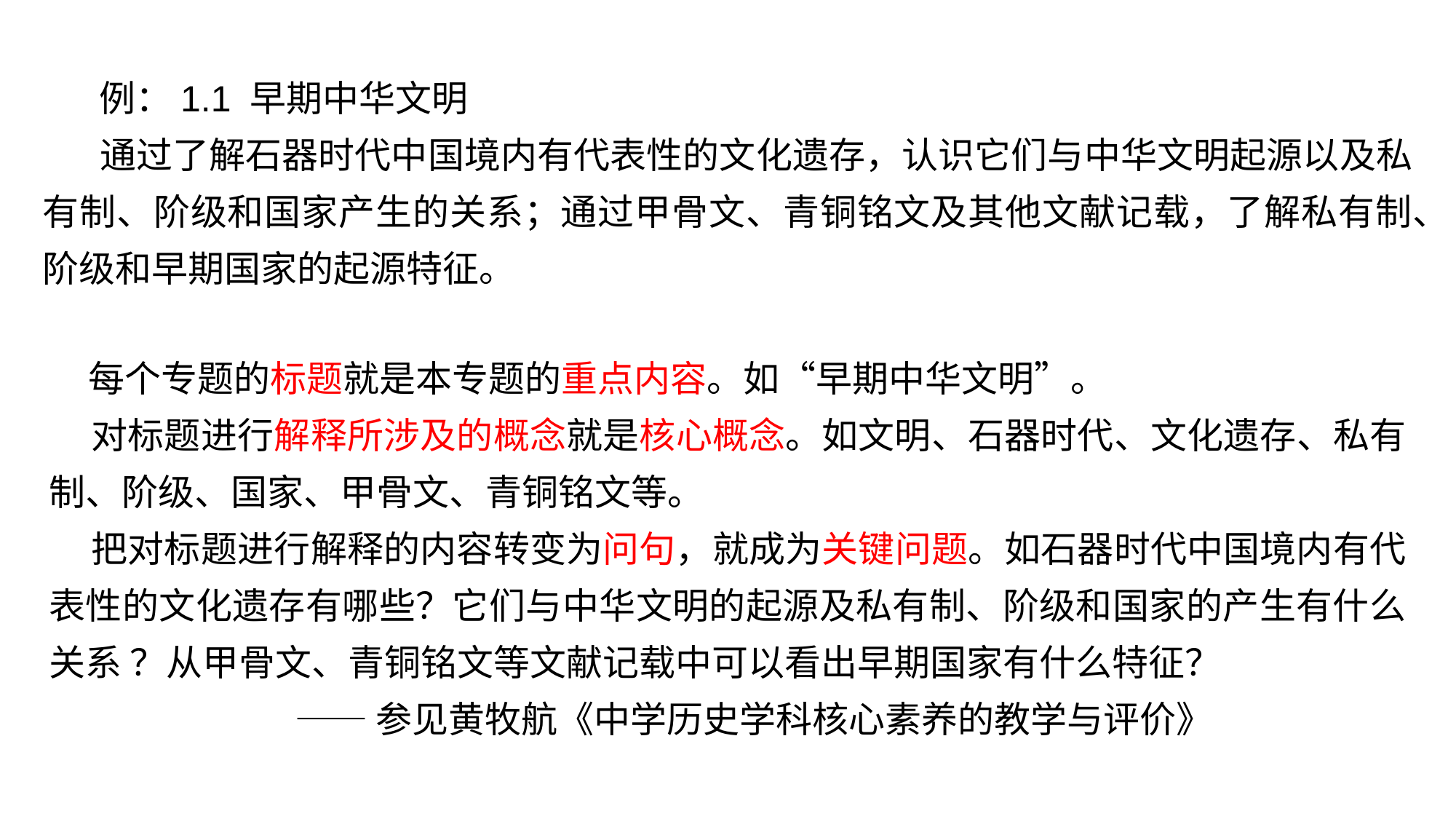

例：1.1 早期中华文明
  通过了解石器时代中国境内有代表性的文化遗存，认识它们与中华文明起源以及私有制、阶级和国家产生的关系；通过甲骨文、青铜铭文及其他文献记载，了解私有制、阶级和早期国家的起源特征。
    每个专题的标题就是本专题的重点内容。如“早期中华文明”。
    对标题进行解释所涉及的概念就是核心概念。如文明、石器时代、文化遗存、私有制、阶级、国家、甲骨文、青铜铭文等。
    把对标题进行解释的内容转变为问句，就成为关键问题。如石器时代中国境内有代表性的文化遗存有哪些？它们与中华文明的起源及私有制、阶级和国家的产生有什么关系 ？从甲骨文、青铜铭文等文献记载中可以看出早期国家有什么特征？
                              ——参见黄牧航《中学历史学科核心素养的教学与评价》